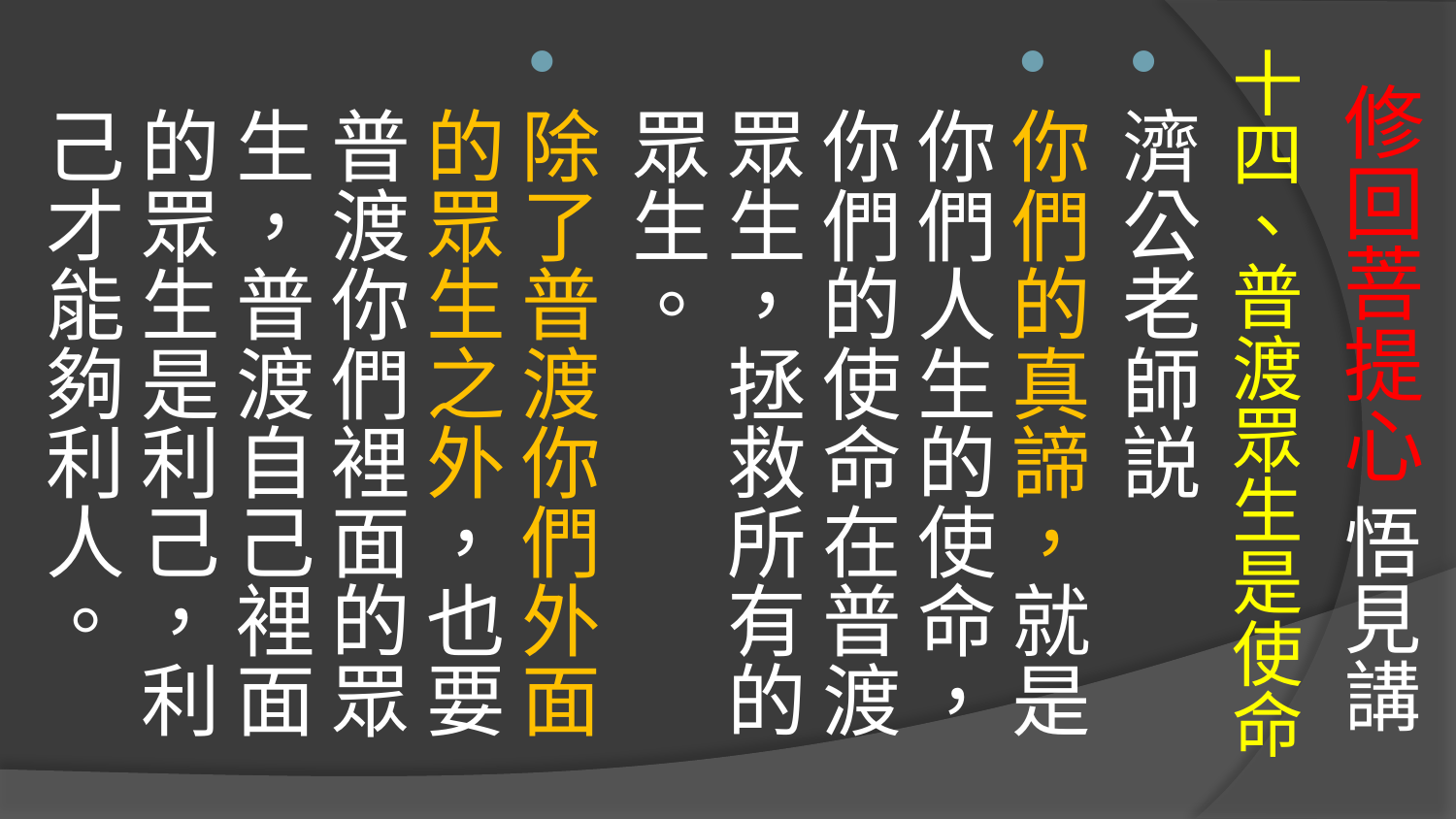

# 修回菩提心 悟見講
十四、普渡眾生是使命
濟公老師説
你們的真諦，就是你們人生的使命，你們的使命在普渡眾生，拯救所有的眾生。
除了普渡你們外面的眾生之外，也要普渡你們裡面的眾生，普渡自己裡面的眾生是利己，利己才能夠利人。